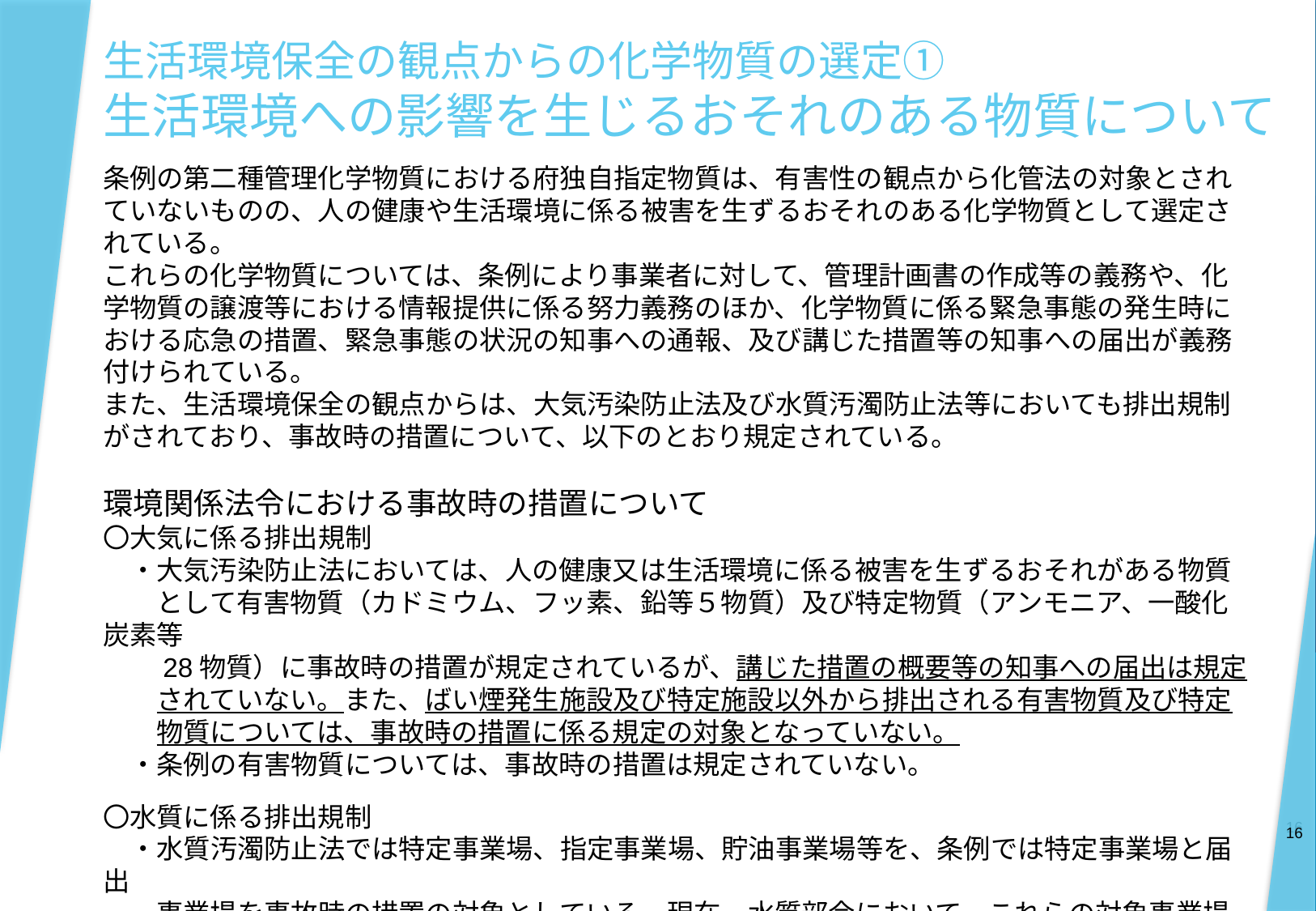

生活環境保全の観点からの化学物質の選定①
生活環境への影響を生じるおそれのある物質について
条例の第二種管理化学物質における府独自指定物質は、有害性の観点から化管法の対象とされていないものの、人の健康や生活環境に係る被害を生ずるおそれのある化学物質として選定されている。
これらの化学物質については、条例により事業者に対して、管理計画書の作成等の義務や、化学物質の譲渡等における情報提供に係る努力義務のほか、化学物質に係る緊急事態の発生時における応急の措置、緊急事態の状況の知事への通報、及び講じた措置等の知事への届出が義務付けられている。
また、生活環境保全の観点からは、大気汚染防止法及び水質汚濁防止法等においても排出規制がされており、事故時の措置について、以下のとおり規定されている。

環境関係法令における事故時の措置について
〇大気に係る排出規制
　・大気汚染防止法においては、人の健康又は生活環境に係る被害を生ずるおそれがある物質
　　として有害物質（カドミウム、フッ素、鉛等５物質）及び特定物質（アンモニア、一酸化炭素等
　　28物質）に事故時の措置が規定されているが、講じた措置の概要等の知事への届出は規定
　　されていない。また、ばい煙発生施設及び特定施設以外から排出される有害物質及び特定
　　物質については、事故時の措置に係る規定の対象となっていない。
　・条例の有害物質については、事故時の措置は規定されていない。

〇水質に係る排出規制
　・水質汚濁防止法では特定事業場、指定事業場、貯油事業場等を、条例では特定事業場と届出
　　事業場を事故時の措置の対象としている。現在、水質部会において、これらの対象事業場以
　　外の原因事業場も対象とするべく検討が進められている。

16
16